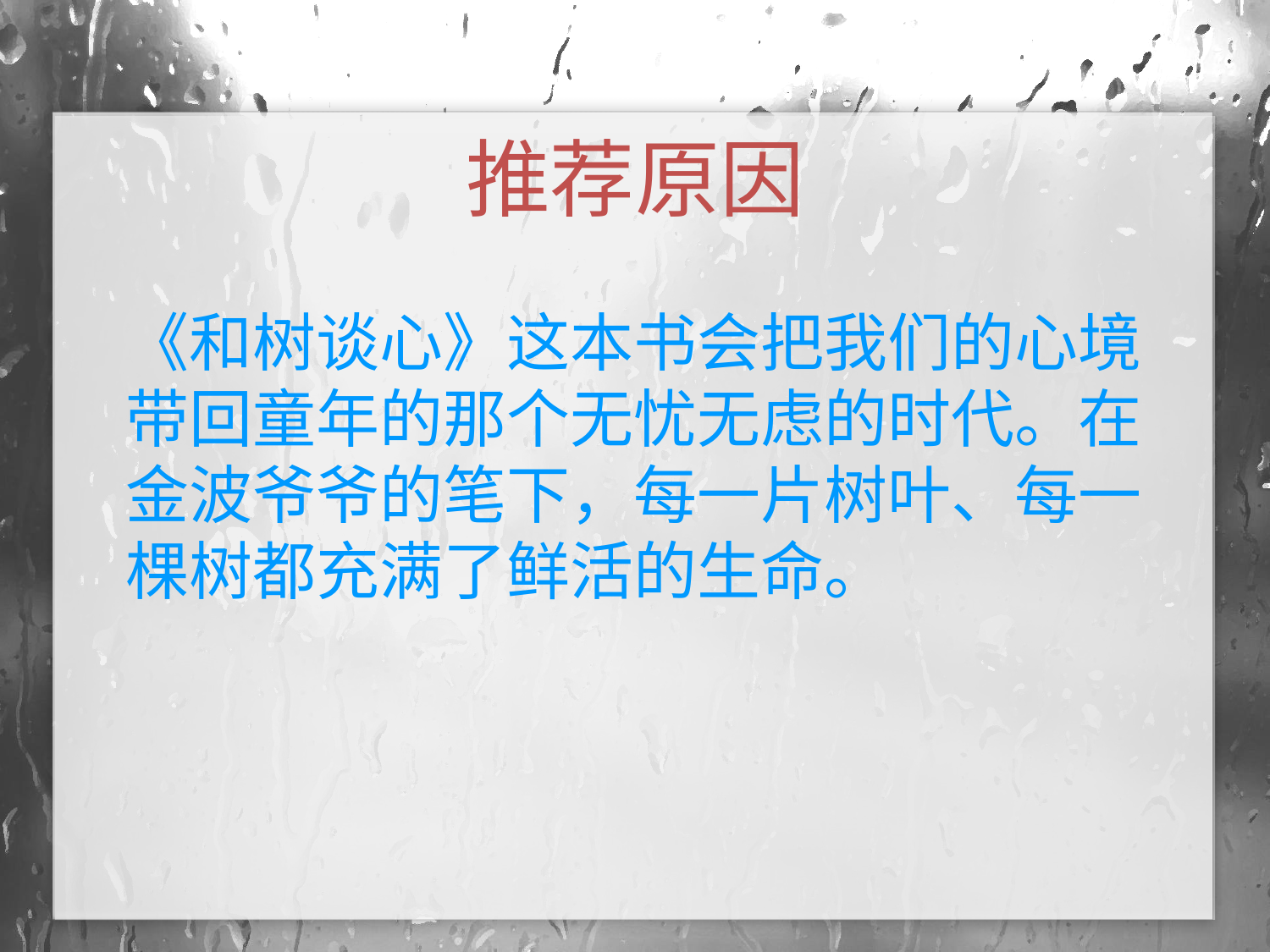

# 推荐原因
    《和树谈心》这本书会把我们的心境带回童年的那个无忧无虑的时代。在金波爷爷的笔下，每一片树叶、每一棵树都充满了鲜活的生命。